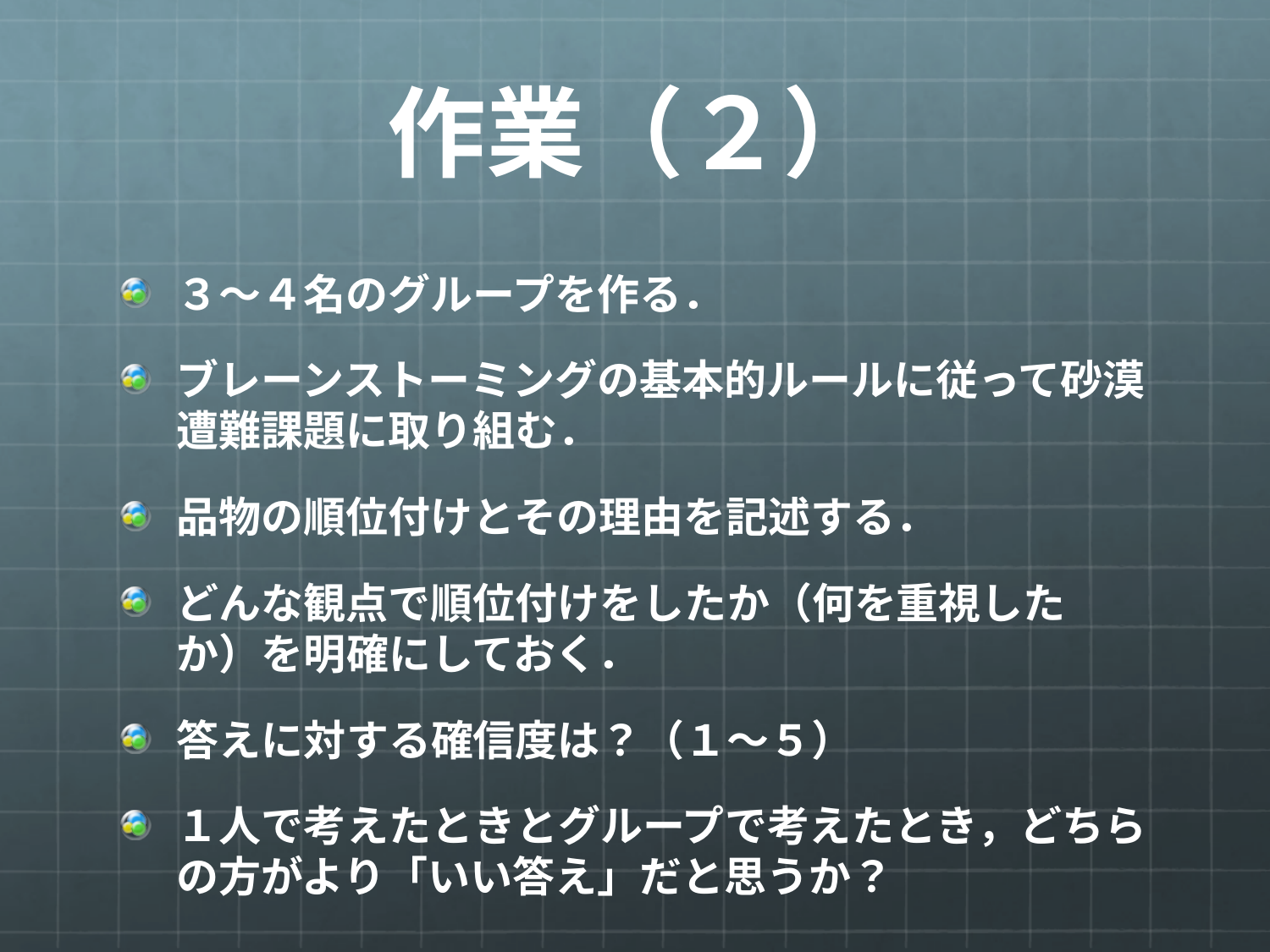

# 作業（２）
３〜４名のグループを作る．
ブレーンストーミングの基本的ルールに従って砂漠遭難課題に取り組む．
品物の順位付けとその理由を記述する．
どんな観点で順位付けをしたか（何を重視したか）を明確にしておく．
答えに対する確信度は？（１〜５）
１人で考えたときとグループで考えたとき，どちらの方がより「いい答え」だと思うか？